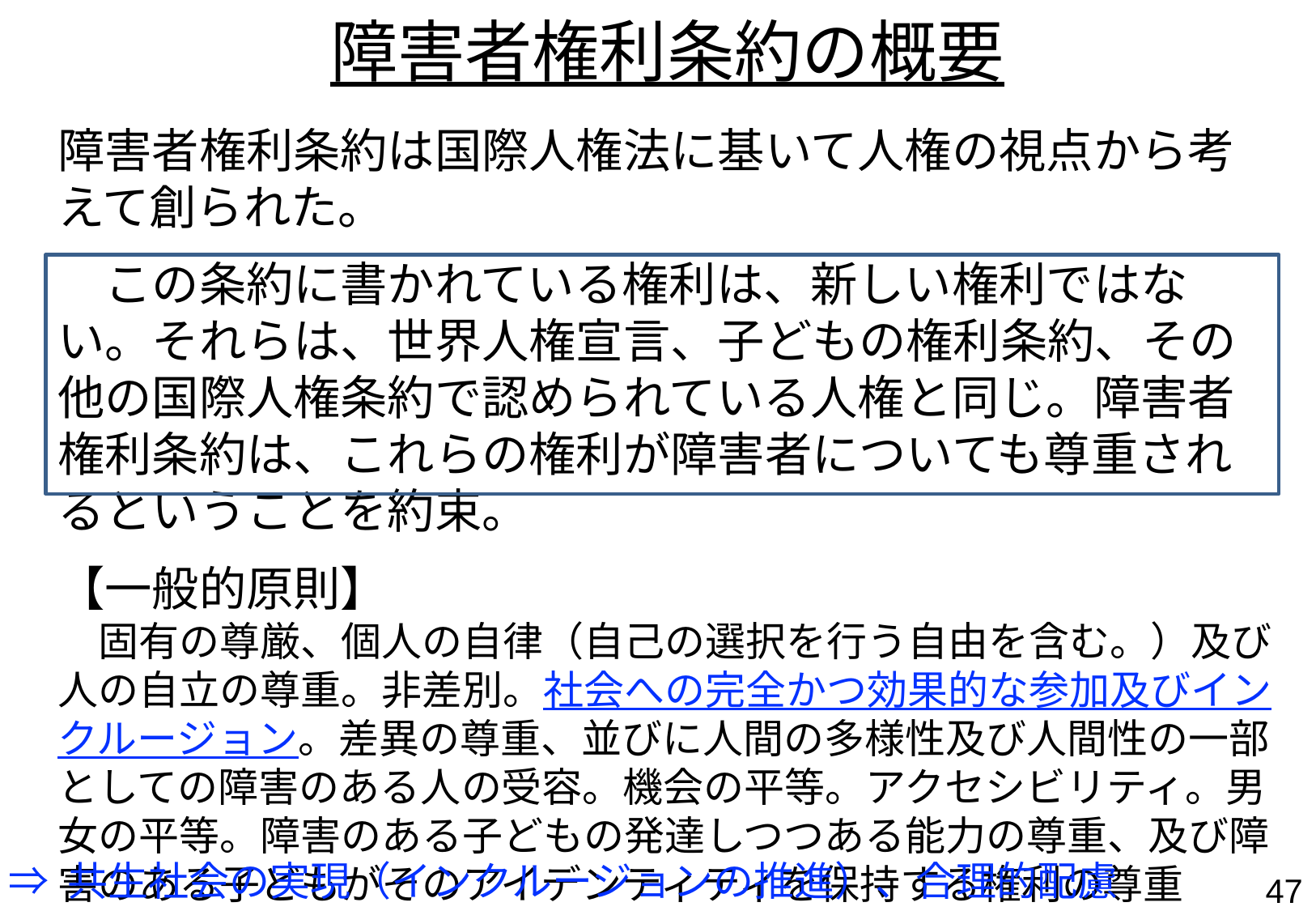

障害者権利条約の概要
障害者権利条約は国際人権法に基いて人権の視点から考えて創られた。
　この条約に書かれている権利は、新しい権利ではない。それらは、世界人権宣言、子どもの権利条約、その他の国際人権条約で認められている人権と同じ。障害者権利条約は、これらの権利が障害者についても尊重されるということを約束。

【一般的原則】
　固有の尊厳、個人の自律（自己の選択を行う自由を含む。）及び人の自立の尊重。非差別。社会への完全かつ効果的な参加及びインクルージョン。差異の尊重、並びに人間の多様性及び人間性の一部としての障害のある人の受容。機会の平等。アクセシビリティ。男女の平等。障害のある子どもの発達しつつある能力の尊重、及び障害のある子どもがそのアイデンティティを保持する権利の尊重

⇒ 共生社会の実現（インクルージョンの推進）、合理的配慮
47